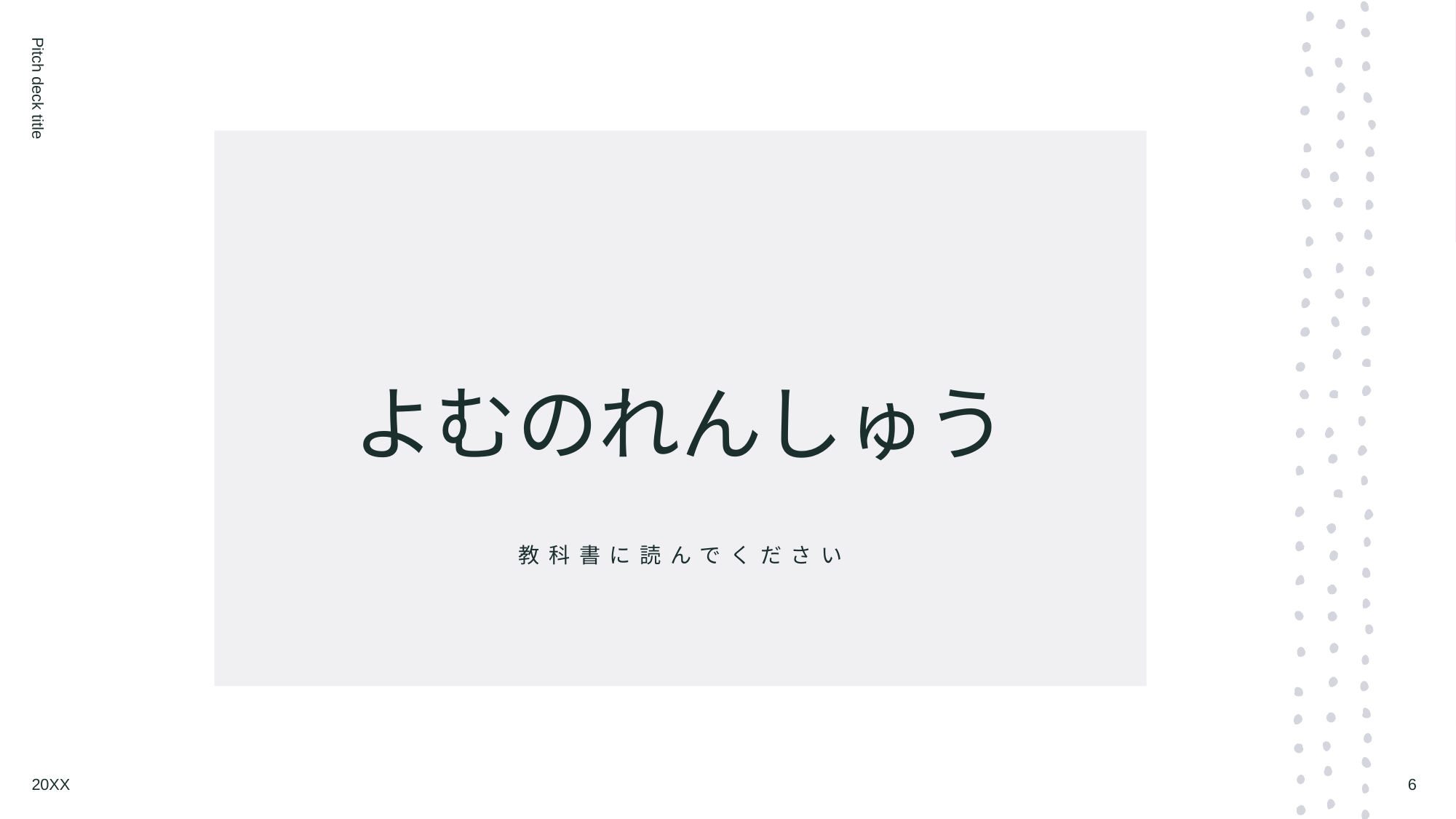

# よむのれんしゅう
Pitch deck title
教科書に読んでください
20XX
6